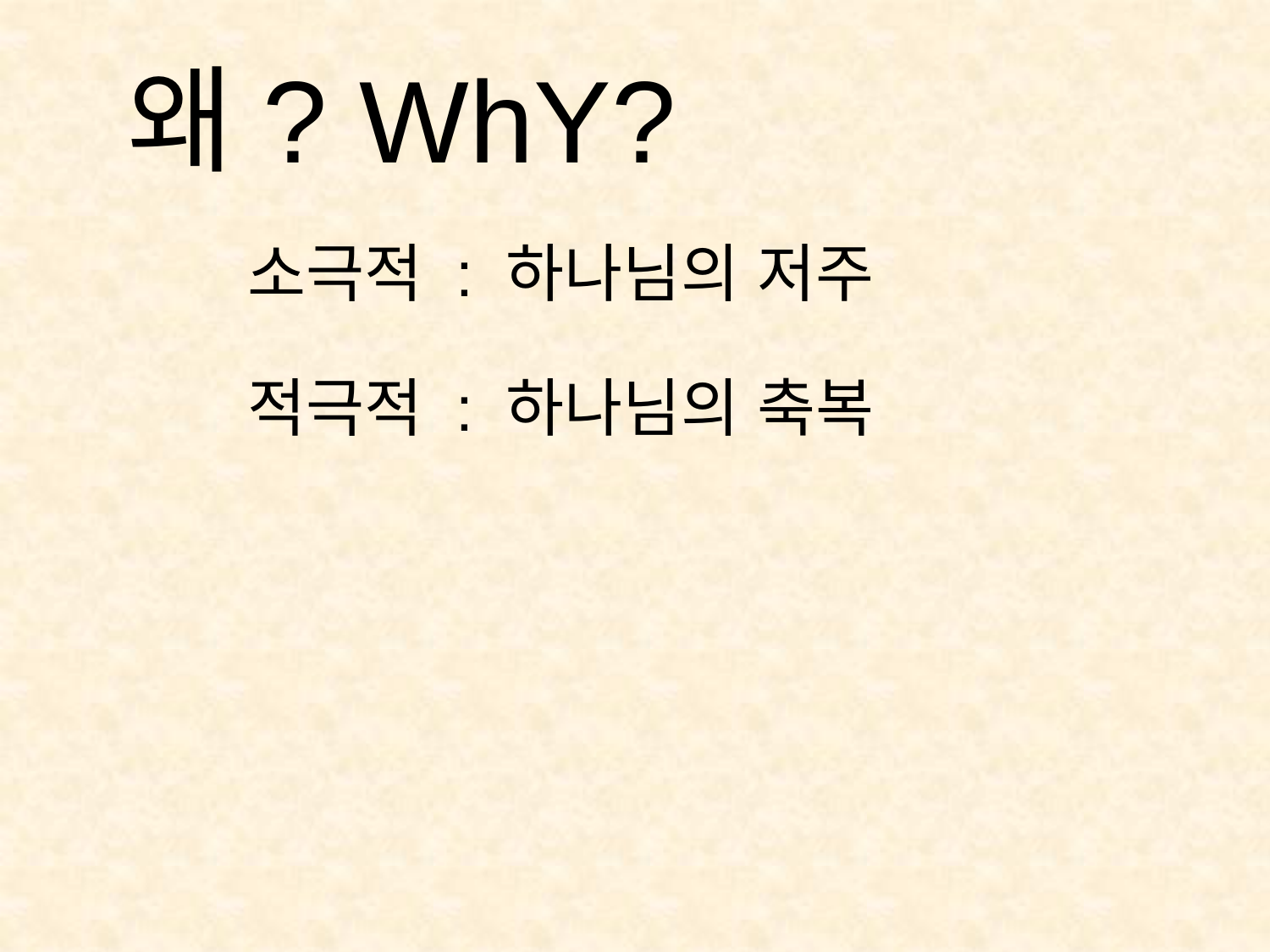

# 왜? WhY?
소극적 : 하나님의 저주
적극적 : 하나님의 축복